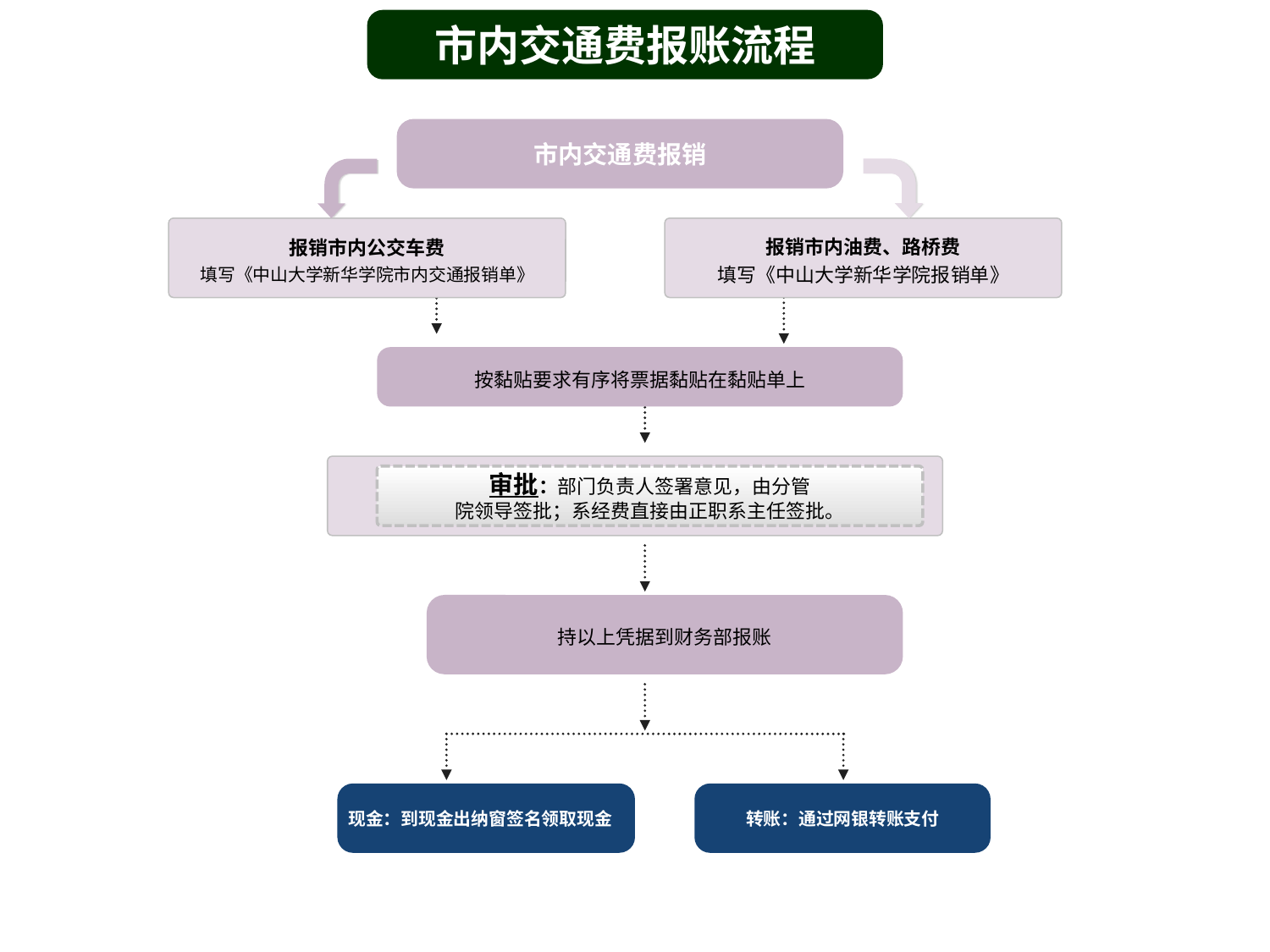

市内交通费报账流程
市内交通费报销

报销市内公交车费
填写《中山大学新华学院市内交通报销单》
报销市内油费、路桥费
填写《中山大学新华学院报销单》

按黏贴要求有序将票据黏贴在黏贴单上

审批：部门负责人签署意见，由分管
院领导签批；系经费直接由正职系主任签批。

持以上凭据到财务部报账

    现金：到现金出纳窗签名领取现金
转账：通过网银转账支付